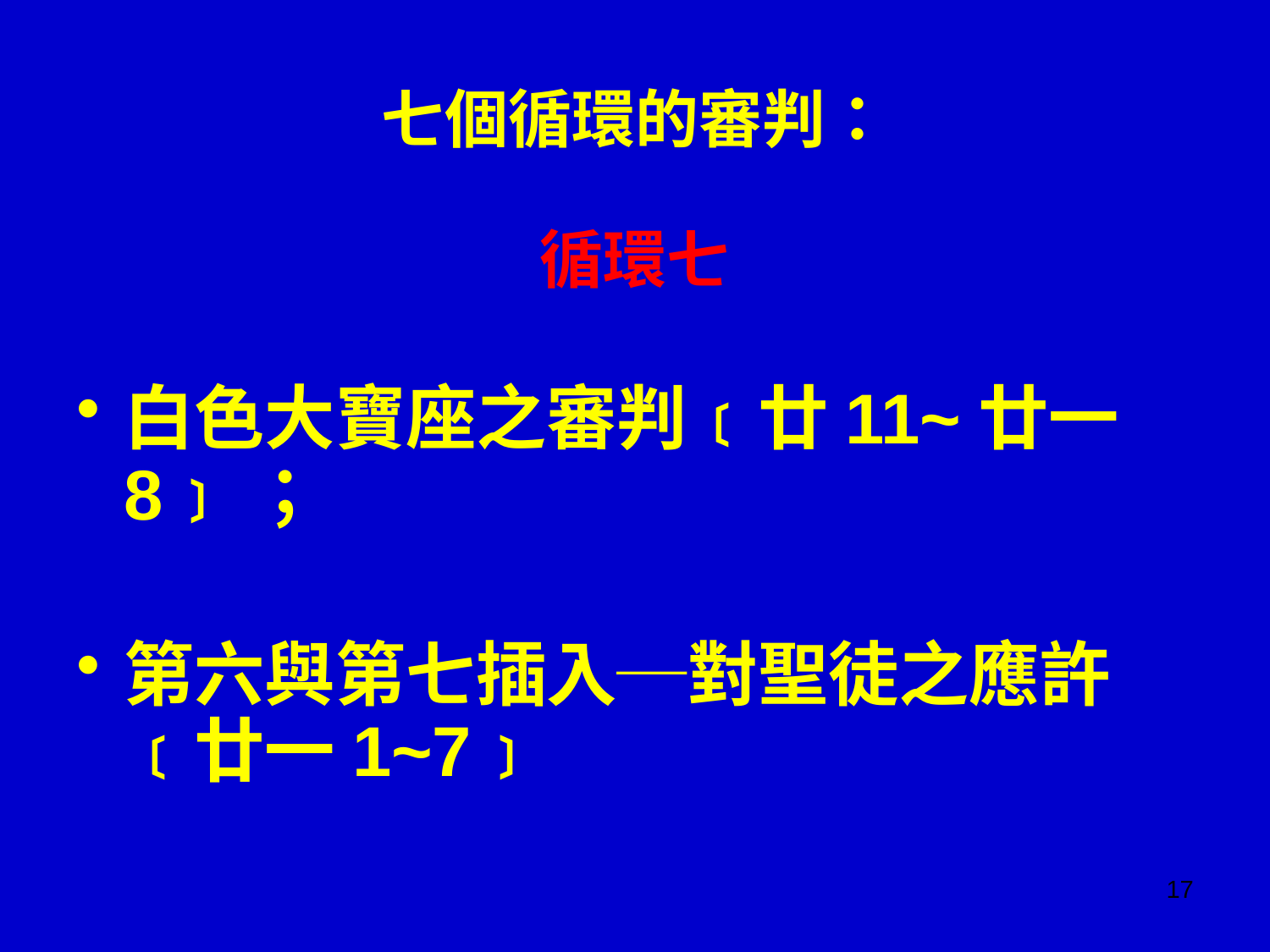

# 七個循環的審判：
循環七

白色大寶座之審判﹝廿11~廿一8﹞；

第六與第七插入─對聖徒之應許﹝廿一1~7﹞
17